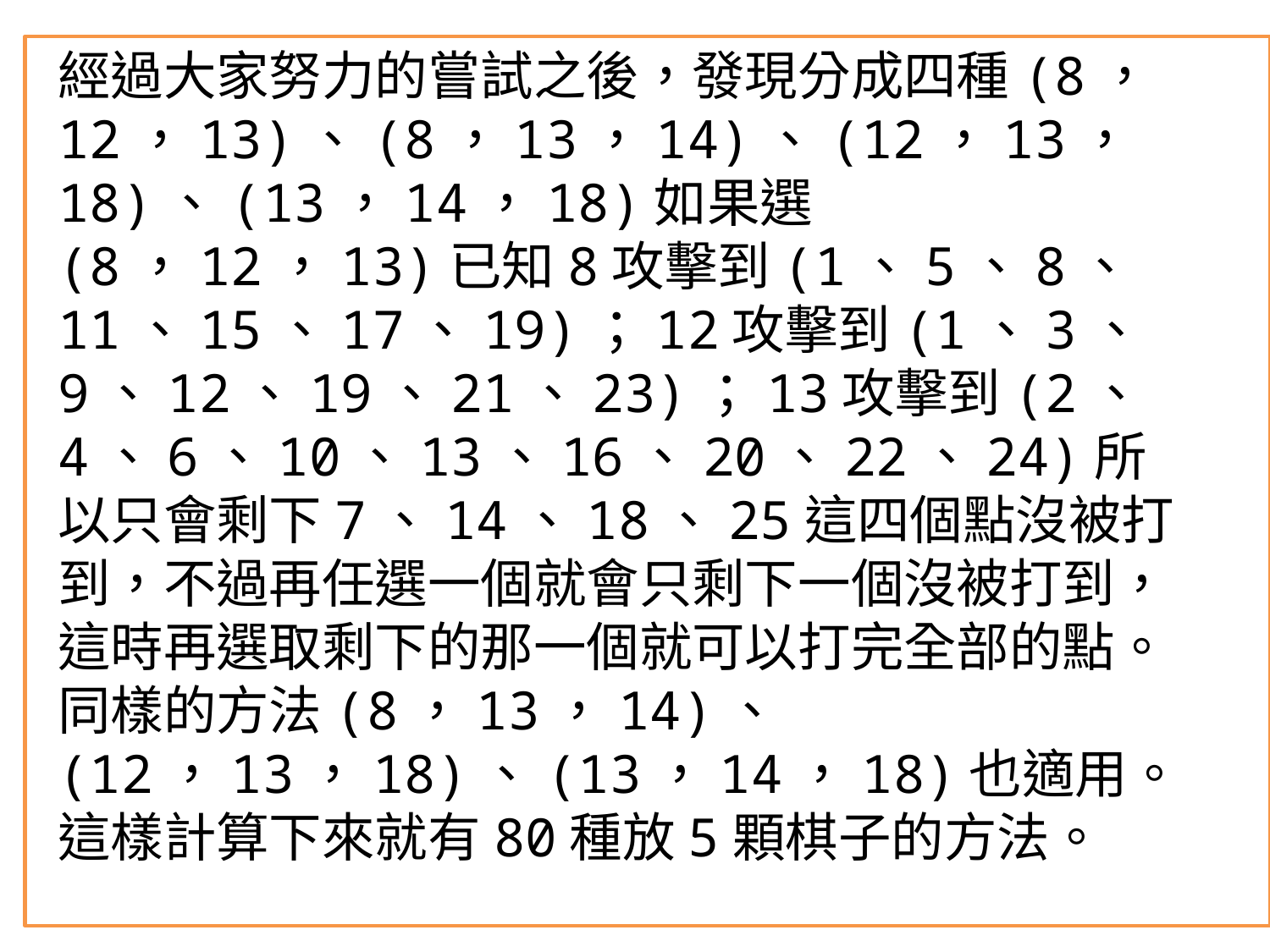

經過大家努力的嘗試之後，發現分成四種(8，12，13)、(8，13，14)、(12，13，18)、(13，14，18)如果選(8，12，13)已知8攻擊到(1、5、8、11、15、17、19)；12攻擊到(1、3、9、12、19、21、23)；13攻擊到(2、4、6、10、13、16、20、22、24)所以只會剩下7、14、18、25這四個點沒被打到，不過再任選一個就會只剩下一個沒被打到，這時再選取剩下的那一個就可以打完全部的點。同樣的方法(8，13，14)、(12，13，18)、(13，14，18)也適用。這樣計算下來就有80種放5顆棋子的方法。